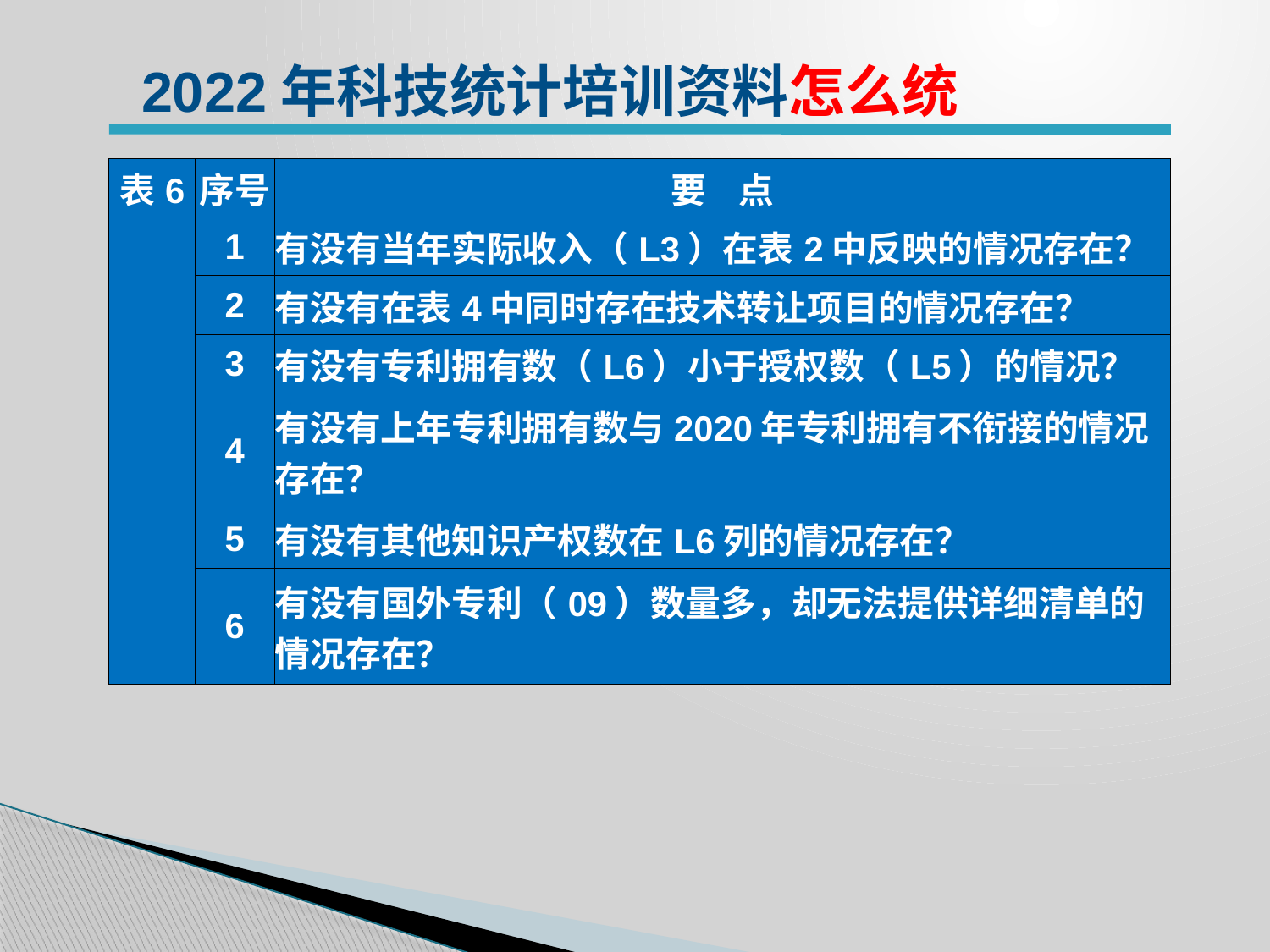

2022年科技统计培训资料怎么统
| 表6 | 序号 | 要 点 |
| --- | --- | --- |
|  | 1 | 有没有当年实际收入（L3）在表2中反映的情况存在？ |
|  | 2 | 有没有在表4中同时存在技术转让项目的情况存在？ |
|  | 3 | 有没有专利拥有数（L6）小于授权数（L5）的情况？ |
|  | 4 | 有没有上年专利拥有数与2020年专利拥有不衔接的情况存在？ |
|  | 5 | 有没有其他知识产权数在L6列的情况存在？ |
|  | 6 | 有没有国外专利（09）数量多，却无法提供详细清单的情况存在？ |